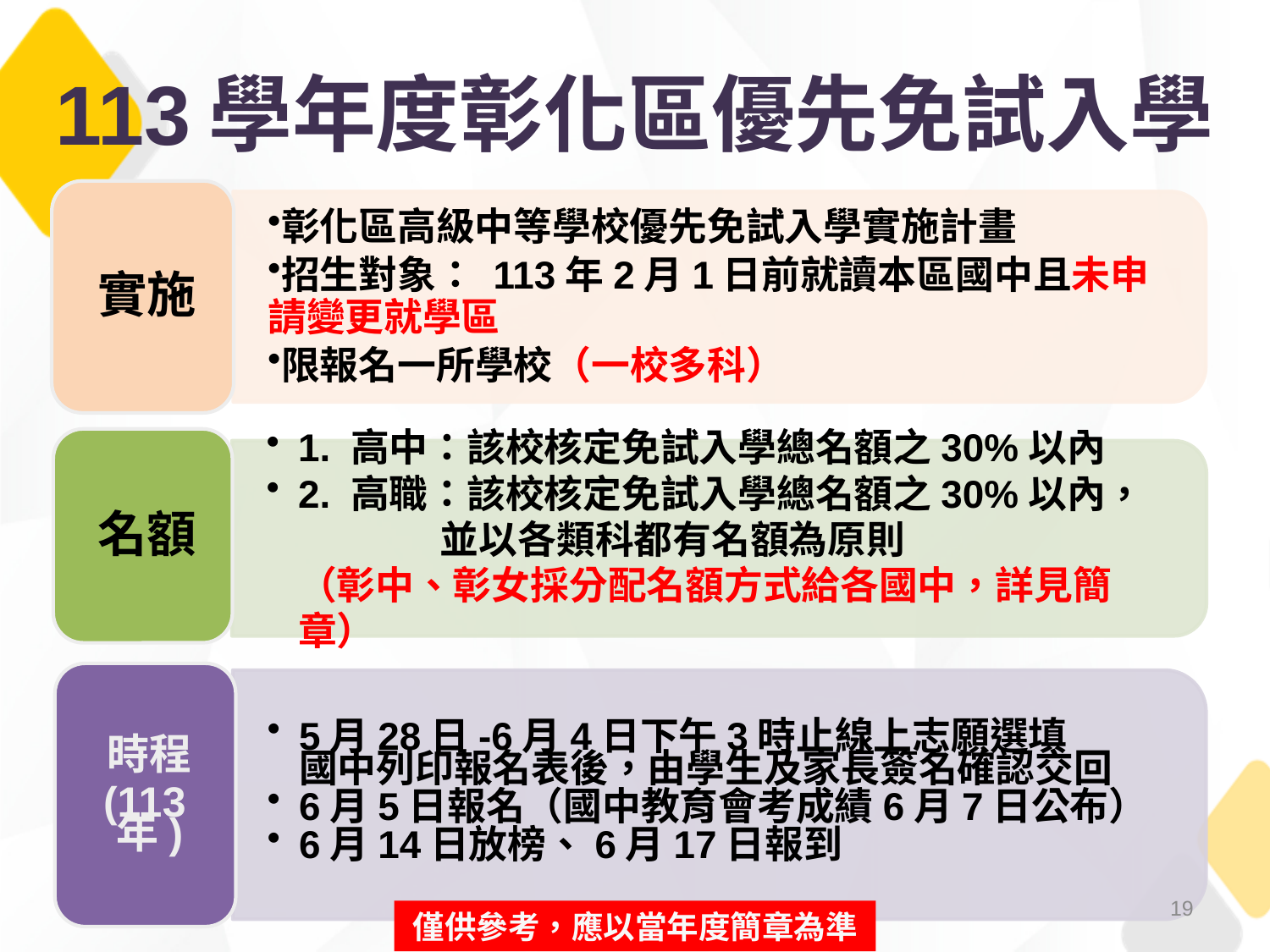

113學年度彰化區優先免試入學
彰化區高級中等學校優先免試入學實施計畫
招生對象： 113年2月1日前就讀本區國中且未申請變更就學區
限報名一所學校（一校多科）
實施
1. 高中：該校核定免試入學總名額之30%以內
2. 高職：該校核定免試入學總名額之30%以內，
                並以各類科都有名額為原則
（彰中、彰女採分配名額方式給各國中，詳見簡章）
名額
5月28日-6月4日下午3時止線上志願選填
國中列印報名表後，由學生及家長簽名確認交回
6月5日報名（國中教育會考成績6月7日公布）
6月14日放榜、6月17日報到
時程
(113年)
19
僅供參考，應以當年度簡章為準